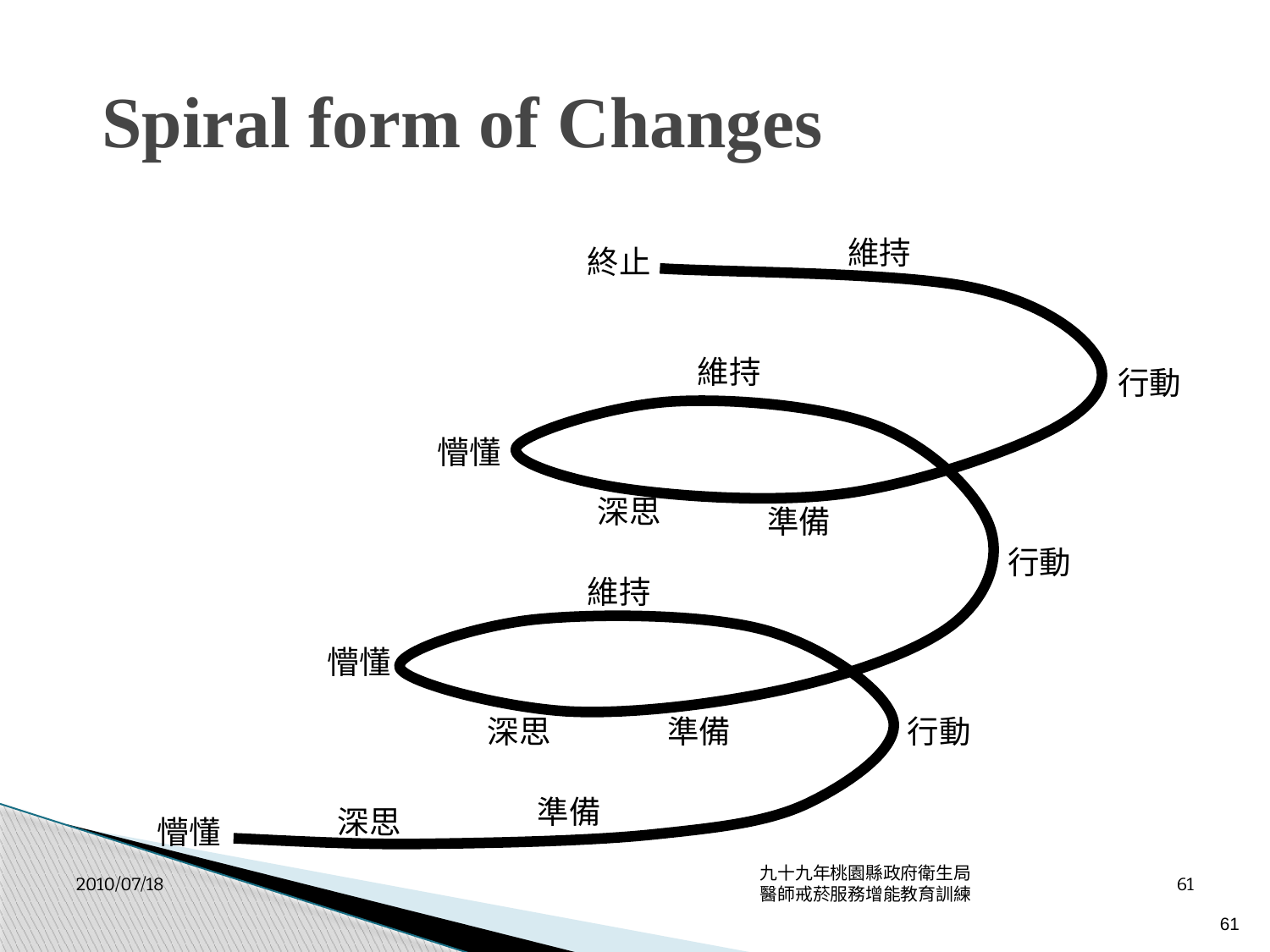

Spiral form of Changes
維持
終止

維持
行動
懵懂
深思
準備
行動
維持
懵懂
深思
準備
行動
準備
深思
懵懂
九十九年桃園縣政府衛生局
醫師戒菸服務增能教育訓練
2010/07/18
61
61